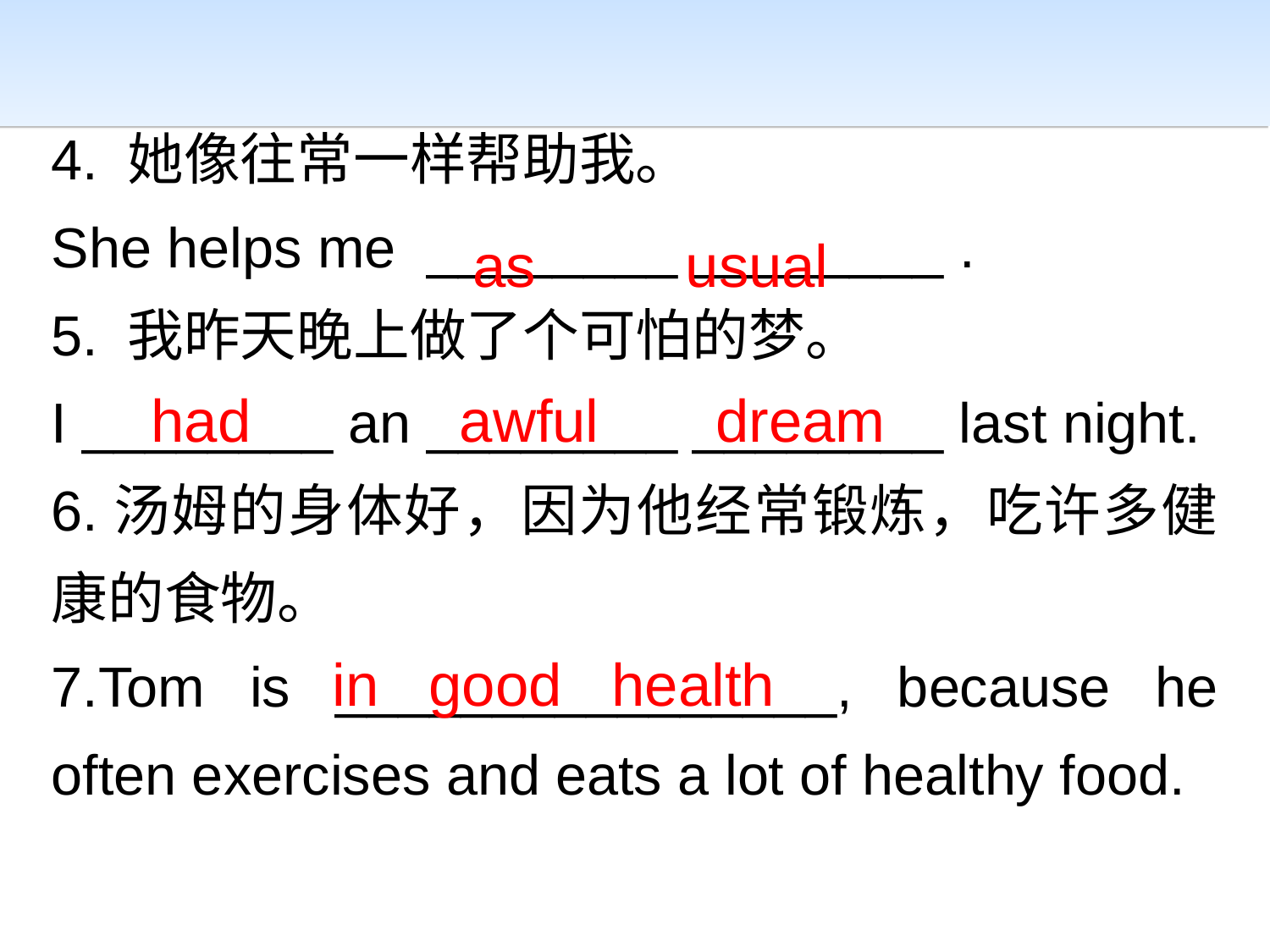

4. 她像往常一样帮助我。
She helps me  ________ ________ .
5. 我昨天晚上做了个可怕的梦。
I ________ an ________ ________ last night.
6.汤姆的身体好，因为他经常锻炼，吃许多健康的食物。
7.Tom is ________________, because he often exercises and eats a lot of healthy food.
as         usual
had
awful       dream
in   good   health